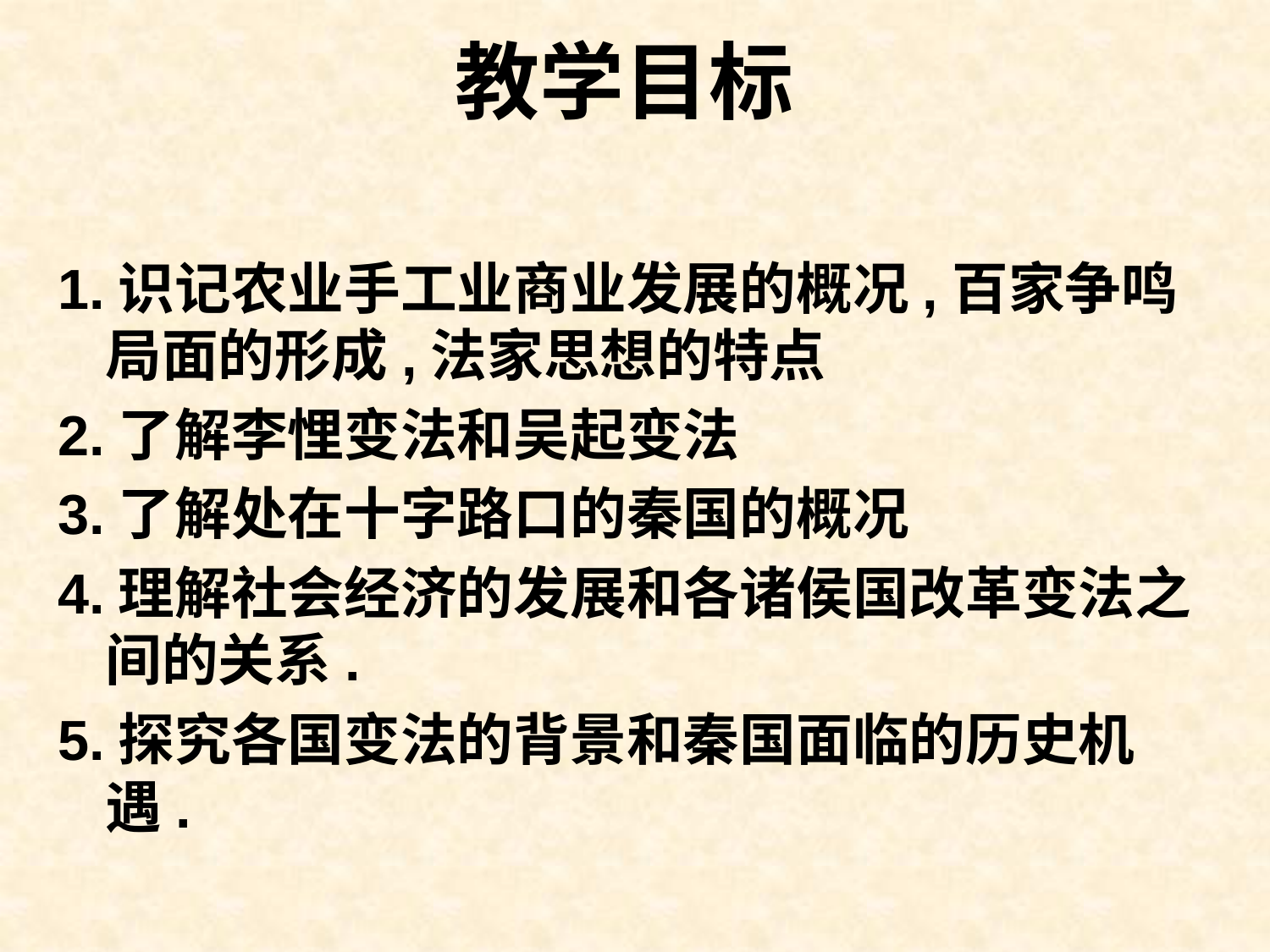

# 教学目标
1.识记农业手工业商业发展的概况,百家争鸣局面的形成,法家思想的特点
2.了解李悝变法和吴起变法
3.了解处在十字路口的秦国的概况
4.理解社会经济的发展和各诸侯国改革变法之间的关系.
5.探究各国变法的背景和秦国面临的历史机遇.